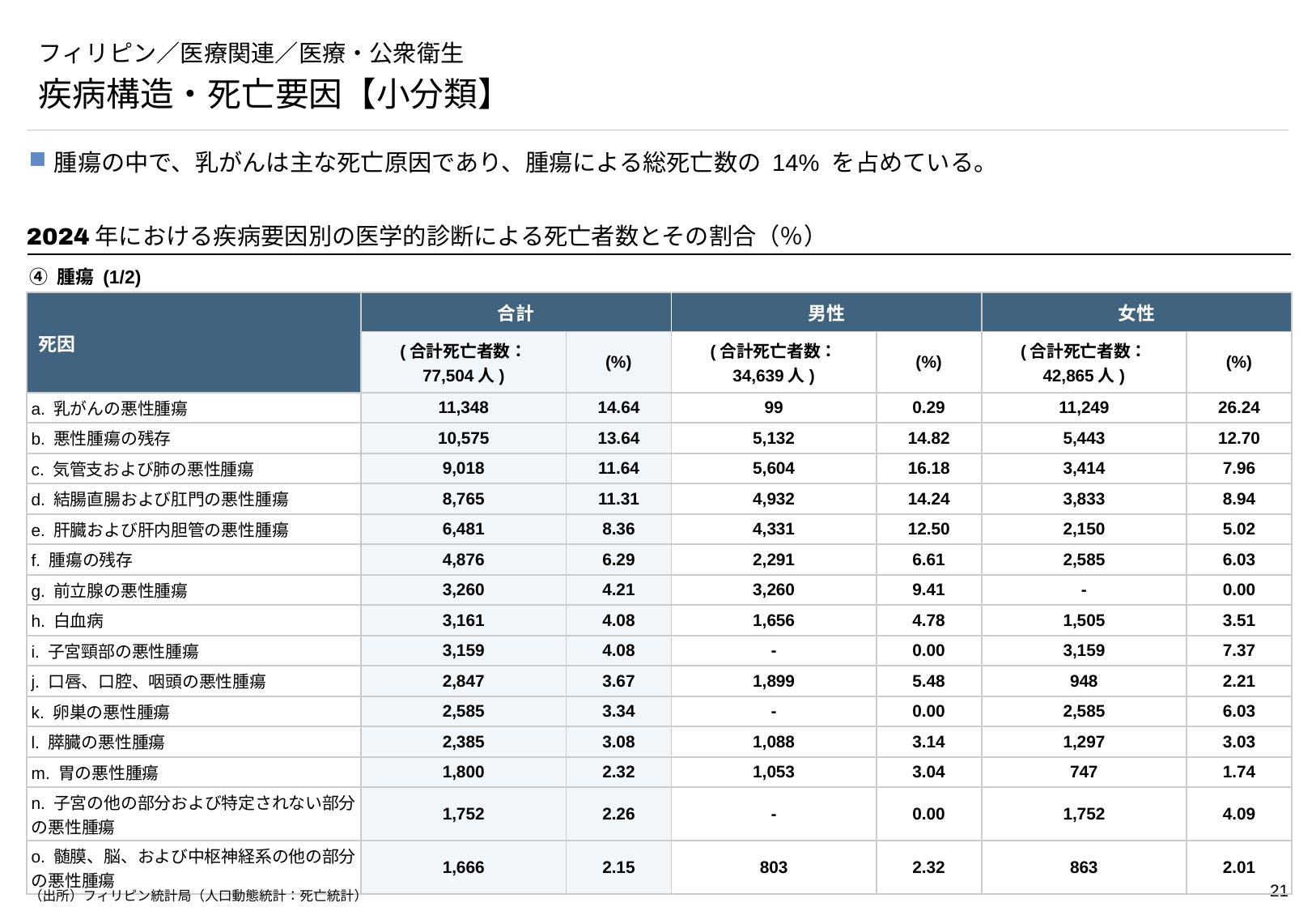

# フィリピン／医療関連／医療・公衆衛生
疾病構造・死亡要因【小分類】
腫瘍の中で、乳がんは主な死亡原因であり、腫瘍による総死亡数の 14% を占めている。
2024年における疾病要因別の医学的診断による死亡者数とその割合（％）
➃ 腫瘍 (1/2)
| 死因 | 合計 |  | 男性 |  | 女性 |  |
| --- | --- | --- | --- | --- | --- | --- |
|  | (合計死亡者数： 77,504人) | (%) | (合計死亡者数： 34,639人) | (%) | (合計死亡者数： 42,865人) | (%) |
| a. 乳がんの悪性腫瘍 | 11,348 | 14.64 | 99 | 0.29 | 11,249 | 26.24 |
| b. 悪性腫瘍の残存 | 10,575 | 13.64 | 5,132 | 14.82 | 5,443 | 12.70 |
| c. 気管支および肺の悪性腫瘍 | 9,018 | 11.64 | 5,604 | 16.18 | 3,414 | 7.96 |
| d. 結腸直腸および肛門の悪性腫瘍 | 8,765 | 11.31 | 4,932 | 14.24 | 3,833 | 8.94 |
| e. 肝臓および肝内胆管の悪性腫瘍 | 6,481 | 8.36 | 4,331 | 12.50 | 2,150 | 5.02 |
| f. 腫瘍の残存 | 4,876 | 6.29 | 2,291 | 6.61 | 2,585 | 6.03 |
| g. 前立腺の悪性腫瘍 | 3,260 | 4.21 | 3,260 | 9.41 | - | 0.00 |
| h. 白血病 | 3,161 | 4.08 | 1,656 | 4.78 | 1,505 | 3.51 |
| i. 子宮頸部の悪性腫瘍 | 3,159 | 4.08 | - | 0.00 | 3,159 | 7.37 |
| j. 口唇、口腔、咽頭の悪性腫瘍 | 2,847 | 3.67 | 1,899 | 5.48 | 948 | 2.21 |
| k. 卵巣の悪性腫瘍 | 2,585 | 3.34 | - | 0.00 | 2,585 | 6.03 |
| l. 膵臓の悪性腫瘍 | 2,385 | 3.08 | 1,088 | 3.14 | 1,297 | 3.03 |
| m. 胃の悪性腫瘍 | 1,800 | 2.32 | 1,053 | 3.04 | 747 | 1.74 |
| n. 子宮の他の部分および特定されない部分の悪性腫瘍 | 1,752 | 2.26 | - | 0.00 | 1,752 | 4.09 |
| o. 髄膜、脳、および中枢神経系の他の部分の悪性腫瘍 | 1,666 | 2.15 | 803 | 2.32 | 863 | 2.01 |
（出所）フィリピン統計局（人口動態統計：死亡統計）